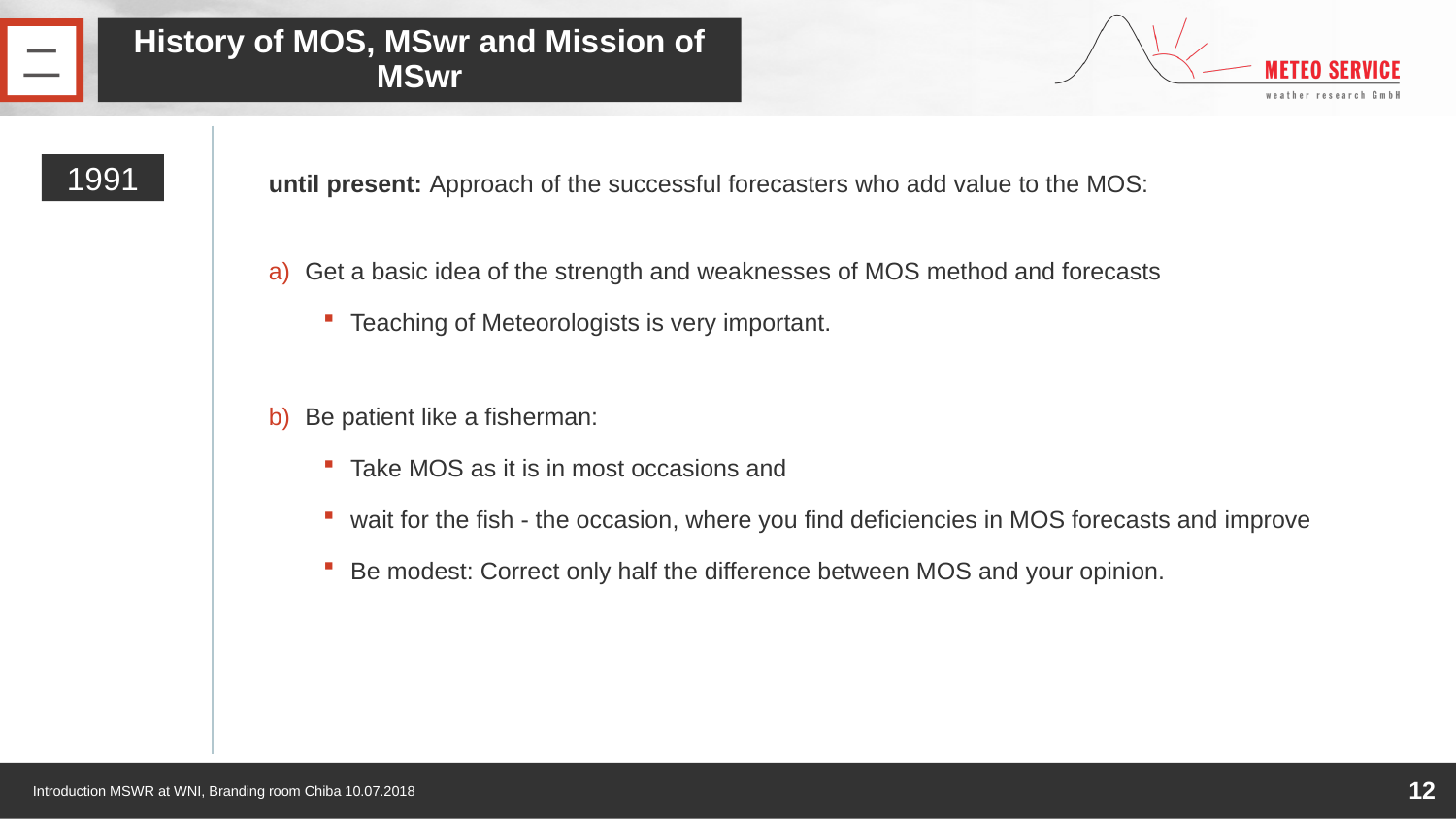

# History of MOS, MSwr and Mission of MSwr
二
1991
until present: Approach of the successful forecasters who add value to the MOS:

Get a basic idea of the strength and weaknesses of MOS method and forecasts
Teaching of Meteorologists is very important.

Be patient like a fisherman:
Take MOS as it is in most occasions and
wait for the fish - the occasion, where you find deficiencies in MOS forecasts and improve
Be modest: Correct only half the difference between MOS and your opinion.